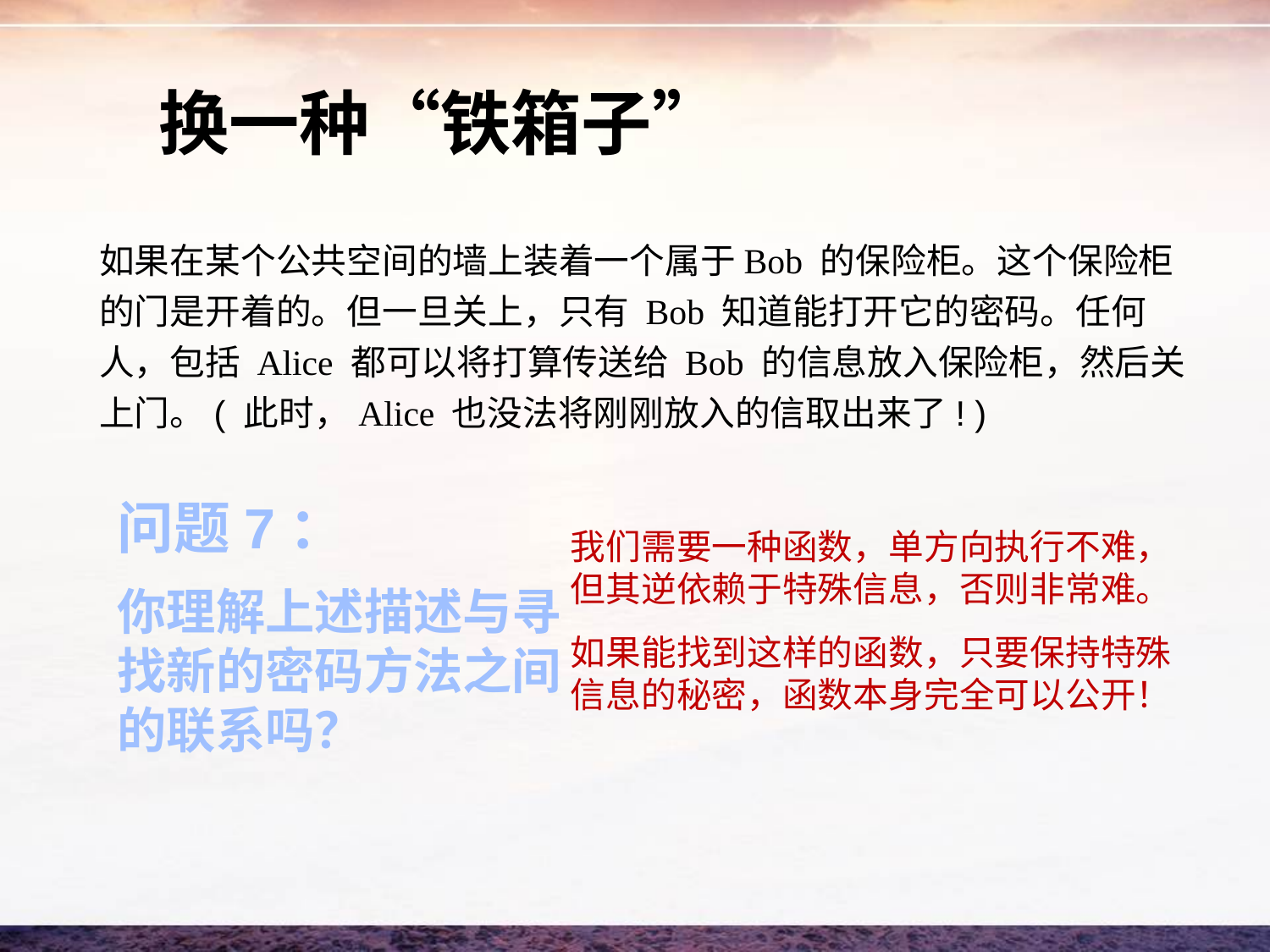

# 换一种“铁箱子”
如果在某个公共空间的墙上装着一个属于Bob 的保险柜。这个保险柜的门是开着的。但一旦关上，只有 Bob 知道能打开它的密码。任何人，包括 Alice 都可以将打算传送给 Bob 的信息放入保险柜，然后关上门。( 此时，Alice 也没法将刚刚放入的信取出来了! )
问题7：
你理解上述描述与寻找新的密码方法之间的联系吗？
我们需要一种函数，单方向执行不难，但其逆依赖于特殊信息，否则非常难。
如果能找到这样的函数，只要保持特殊信息的秘密，函数本身完全可以公开！